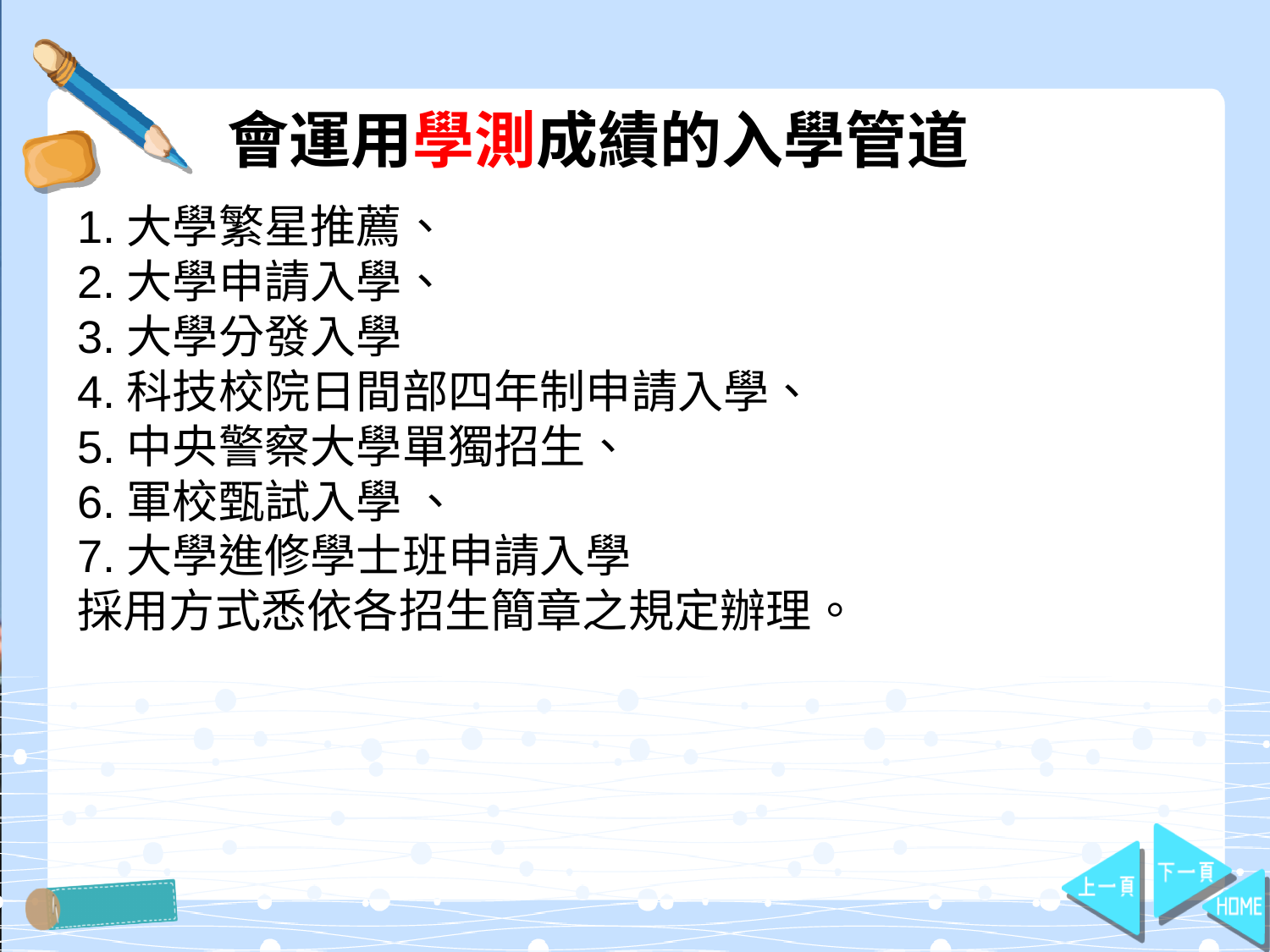

# 會運用學測成績的入學管道
1.大學繁星推薦、
2.大學申請入學、
3.大學分發入學
4.科技校院日間部四年制申請入學、
5.中央警察大學單獨招生、
6.軍校甄試入學 、
7.大學進修學士班申請入學
採用方式悉依各招生簡章之規定辦理。